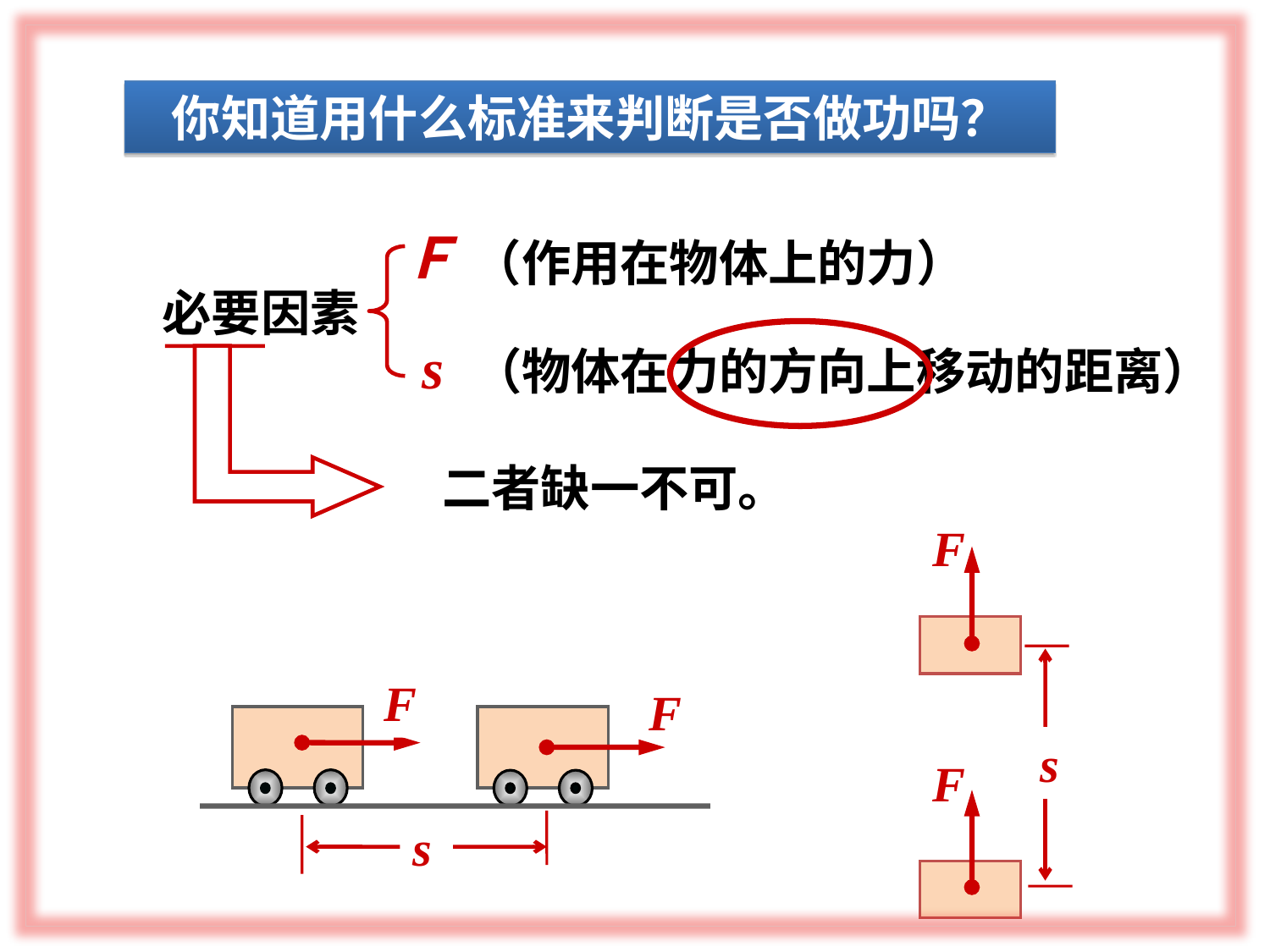

你知道用什么标准来判断是否做功吗？
Ｆ
（作用在物体上的力）

必要因素

s
（物体在力的方向上移动的距离）

二者缺一不可。
F

s

F

F

F

s